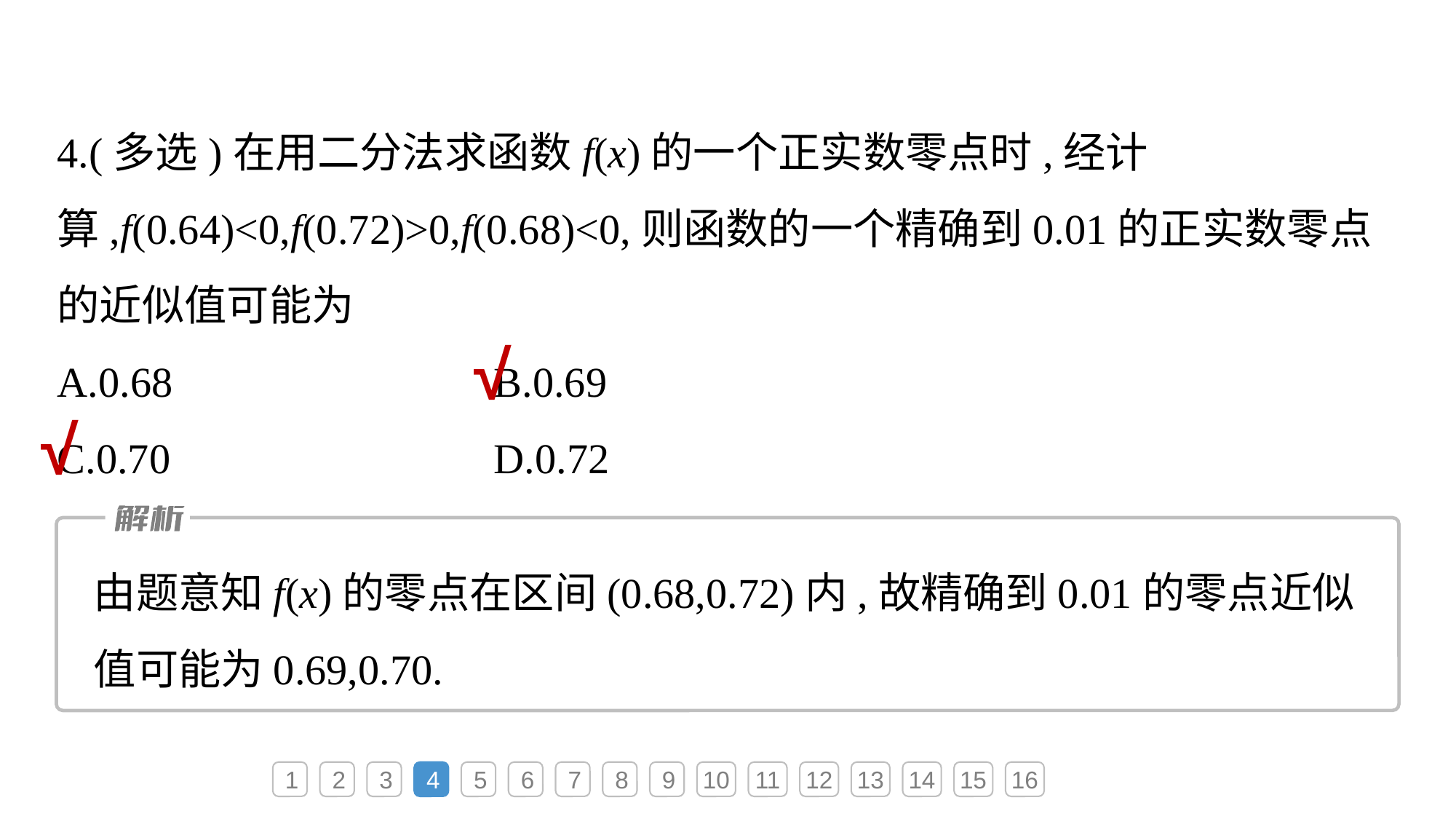

4.(多选)在用二分法求函数f(x)的一个正实数零点时,经计算,f(0.64)<0,f(0.72)>0,f(0.68)<0,则函数的一个精确到0.01的正实数零点的近似值可能为
A.0.68			B.0.69
C.0.70			D.0.72
√
√

由题意知f(x)的零点在区间(0.68,0.72)内,故精确到0.01的零点近似值可能为0.69,0.70.
1
2
3
4
5
6
7
8
9
10
11
12
13
14
15
16